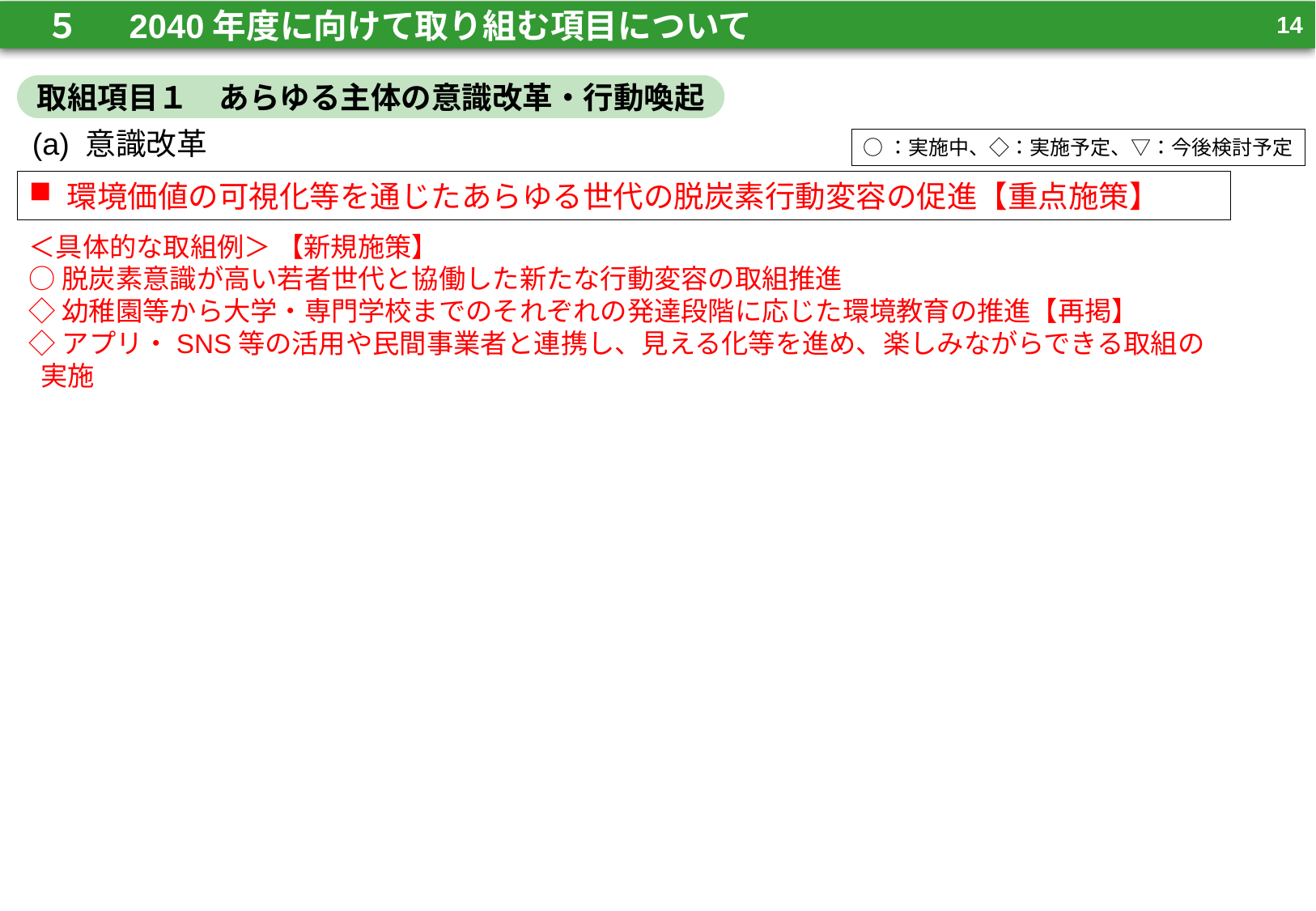

14
　５　 2040年度に向けて取り組む項目について
14
取組項目１　あらゆる主体の意識改革・行動喚起
(a) 意識改革
○：実施中、◇：実施予定、▽：今後検討予定
環境価値の可視化等を通じたあらゆる世代の脱炭素行動変容の促進【重点施策】
＜具体的な取組例＞ 【新規施策】
○脱炭素意識が高い若者世代と協働した新たな行動変容の取組推進
◇幼稚園等から大学・専門学校までのそれぞれの発達段階に応じた環境教育の推進【再掲】
◇アプリ・SNS等の活用や民間事業者と連携し、見える化等を進め、楽しみながらできる取組の実施